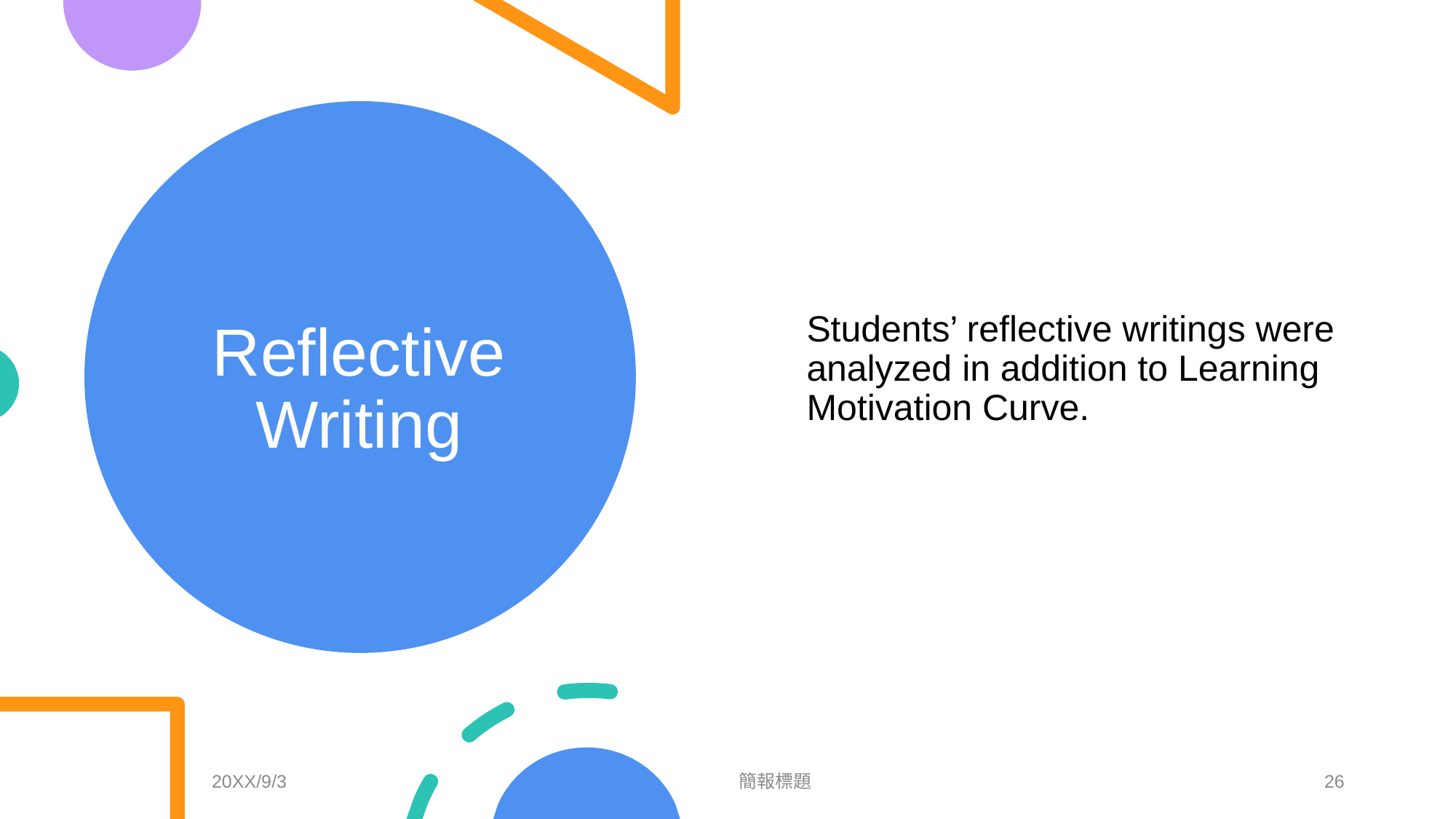

# Reflective Writing
Students’ reflective writings were analyzed in addition to Learning Motivation Curve.
20XX/9/3
簡報標題
26